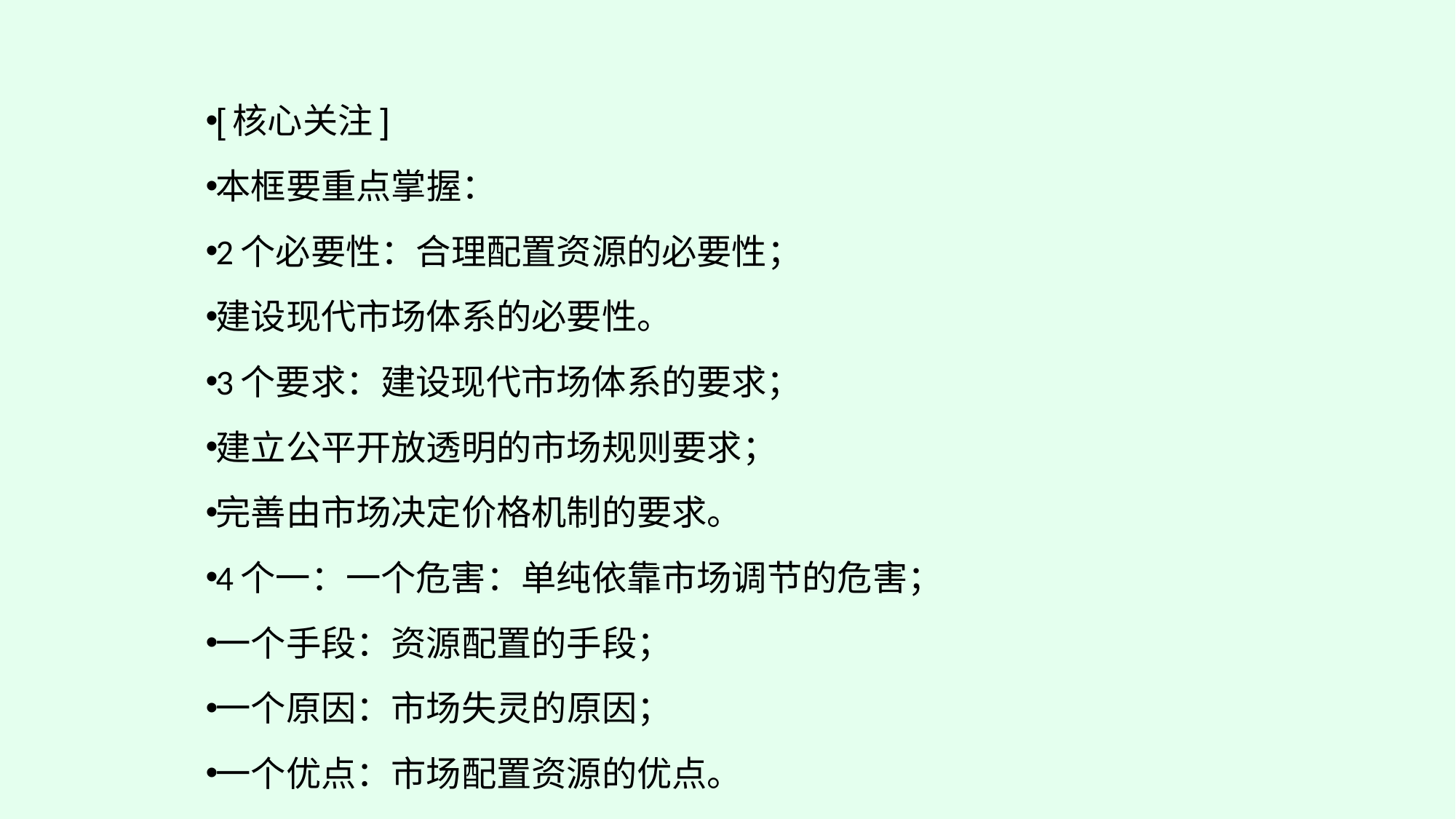

[核心关注]
本框要重点掌握：
2个必要性：合理配置资源的必要性；
建设现代市场体系的必要性。
3个要求：建设现代市场体系的要求；
建立公平开放透明的市场规则要求；
完善由市场决定价格机制的要求。
4个一：一个危害：单纯依靠市场调节的危害；
一个手段：资源配置的手段；
一个原因：市场失灵的原因；
一个优点：市场配置资源的优点。